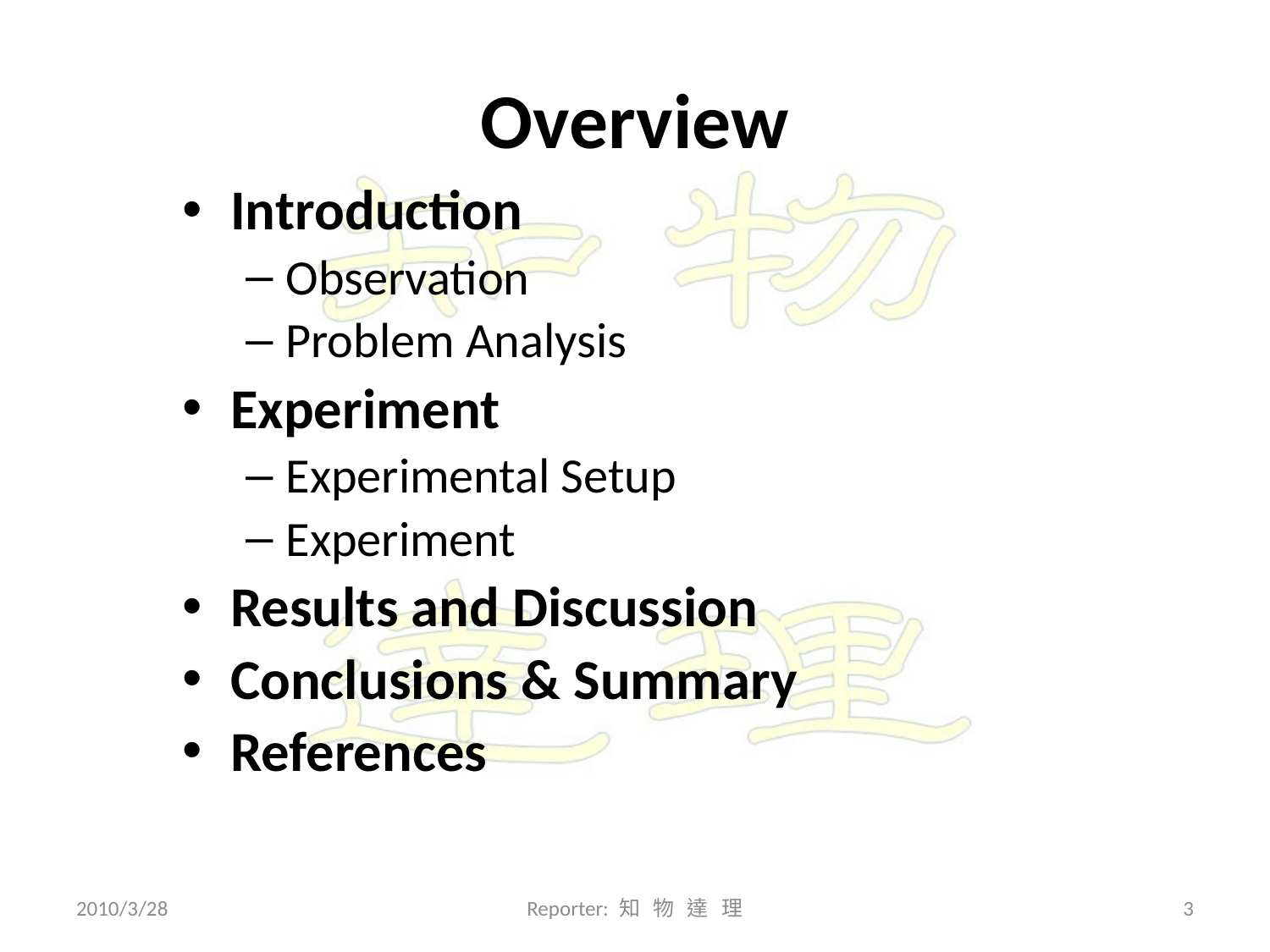

# Overview
Introduction
Observation
Problem Analysis
Experiment
Experimental Setup
Experiment
Results and Discussion
Conclusions & Summary
References
2010/3/28
Reporter: 知  物  達  理
3